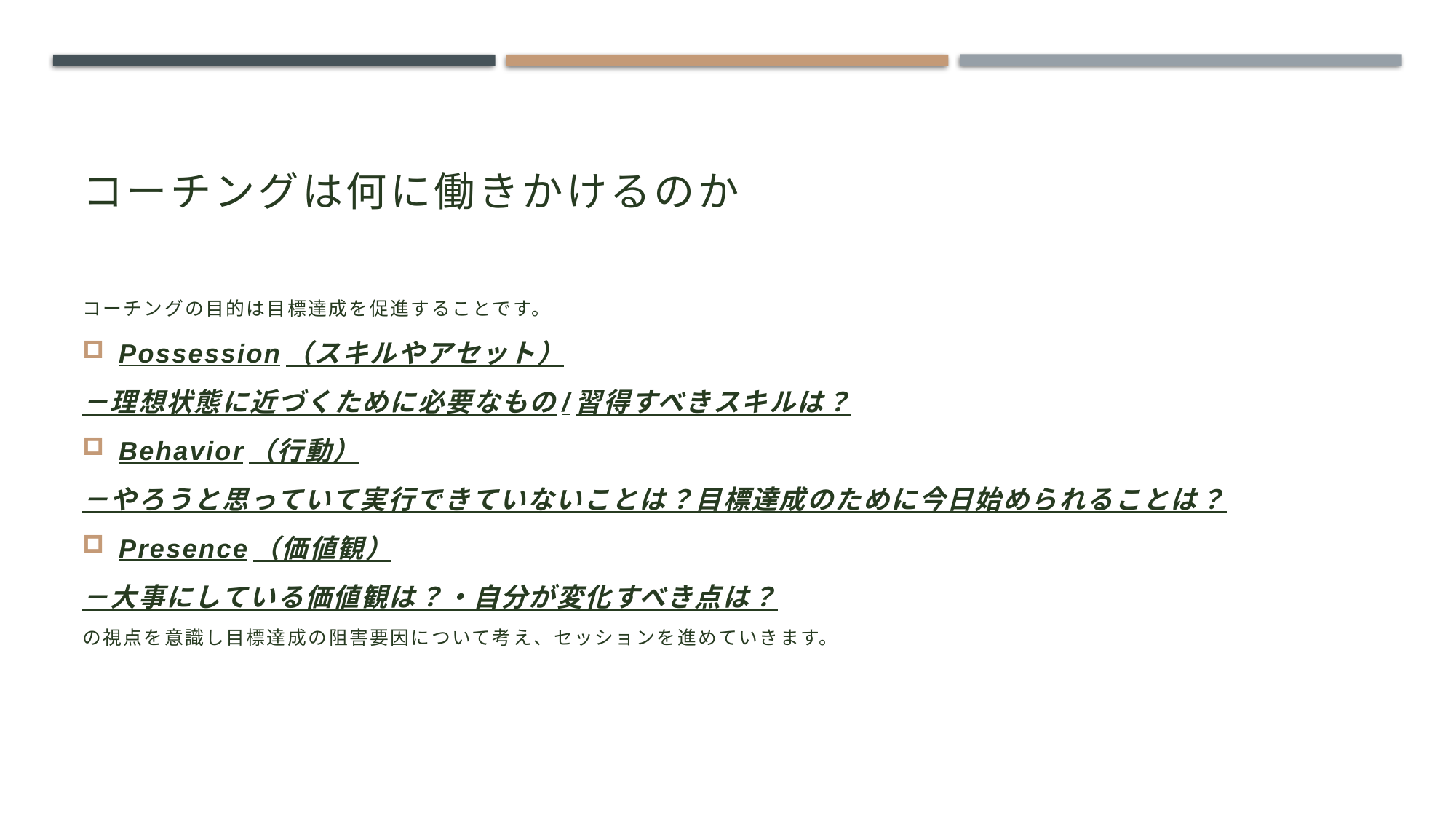

# コーチングは何に働きかけるのか
コーチングの目的は目標達成を促進することです。
Possession（スキルやアセット）
－理想状態に近づくために必要なもの/習得すべきスキルは？
Behavior（行動）
－やろうと思っていて実行できていないことは？目標達成のために今日始められることは？
Presence（価値観）
－大事にしている価値観は？・自分が変化すべき点は？
の視点を意識し目標達成の阻害要因について考え、セッションを進めていきます。